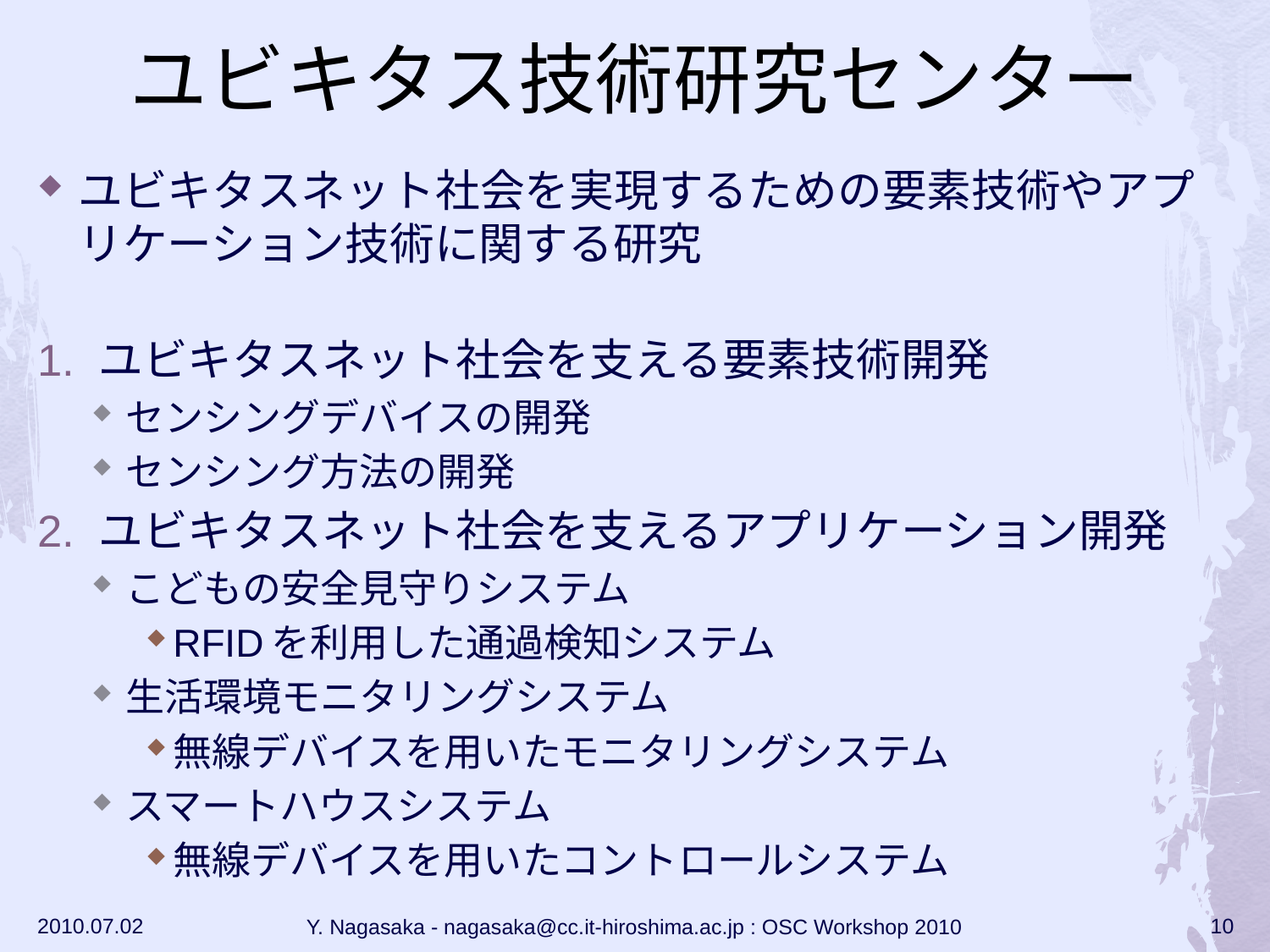

# ユビキタス技術研究センター
ユビキタスネット社会を実現するための要素技術やアプリケーション技術に関する研究

ユビキタスネット社会を支える要素技術開発
センシングデバイスの開発
センシング方法の開発
ユビキタスネット社会を支えるアプリケーション開発
こどもの安全見守りシステム
RFIDを利用した通過検知システム
生活環境モニタリングシステム
無線デバイスを用いたモニタリングシステム
スマートハウスシステム
無線デバイスを用いたコントロールシステム

2010.07.02
Y. Nagasaka - nagasaka@cc.it-hiroshima.ac.jp : OSC Workshop 2010
10